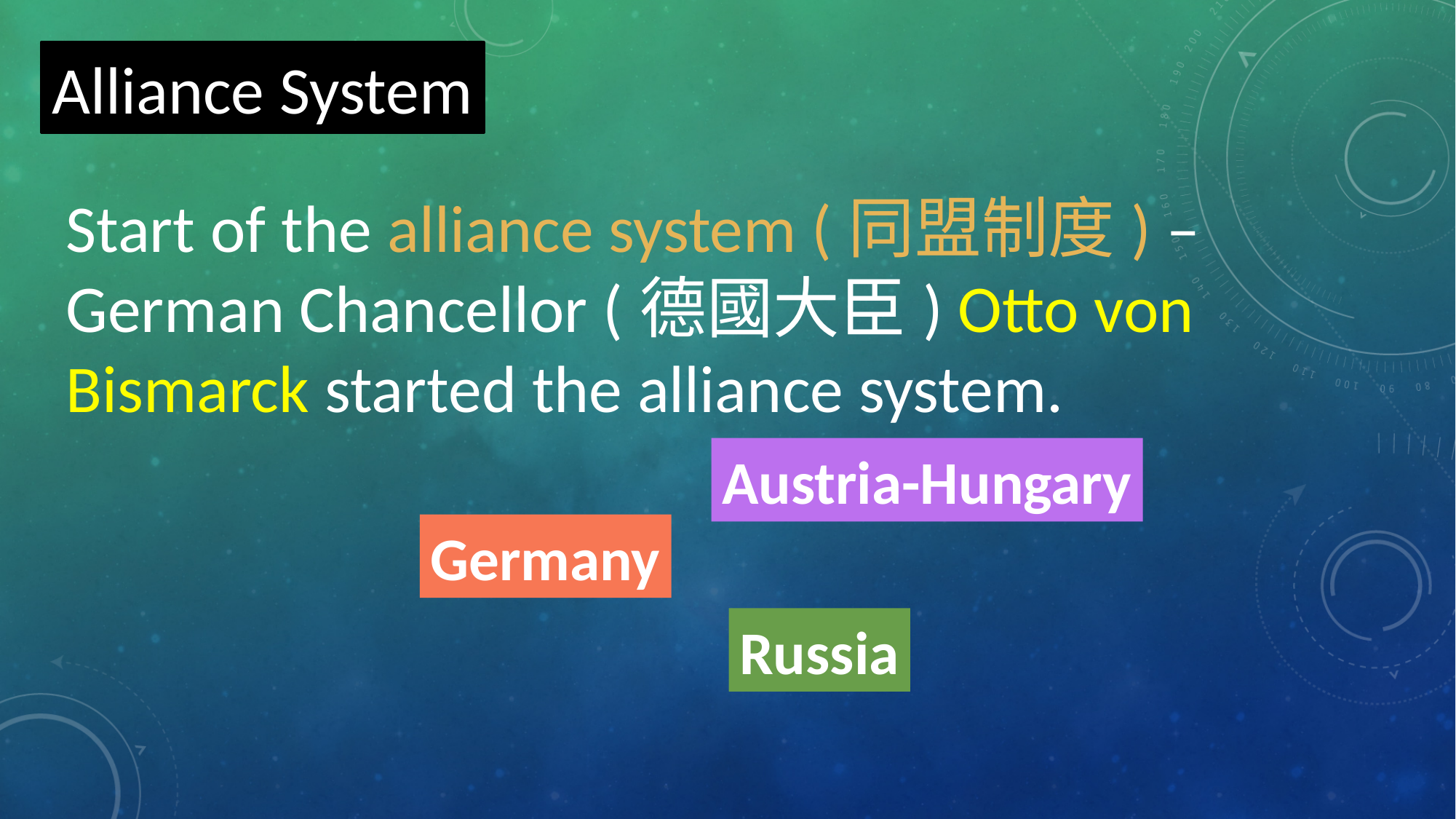

Alliance System
Start of the alliance system (同盟制度) – German Chancellor (德國大臣) Otto von Bismarck started the alliance system.
Austria-Hungary
Germany
Russia